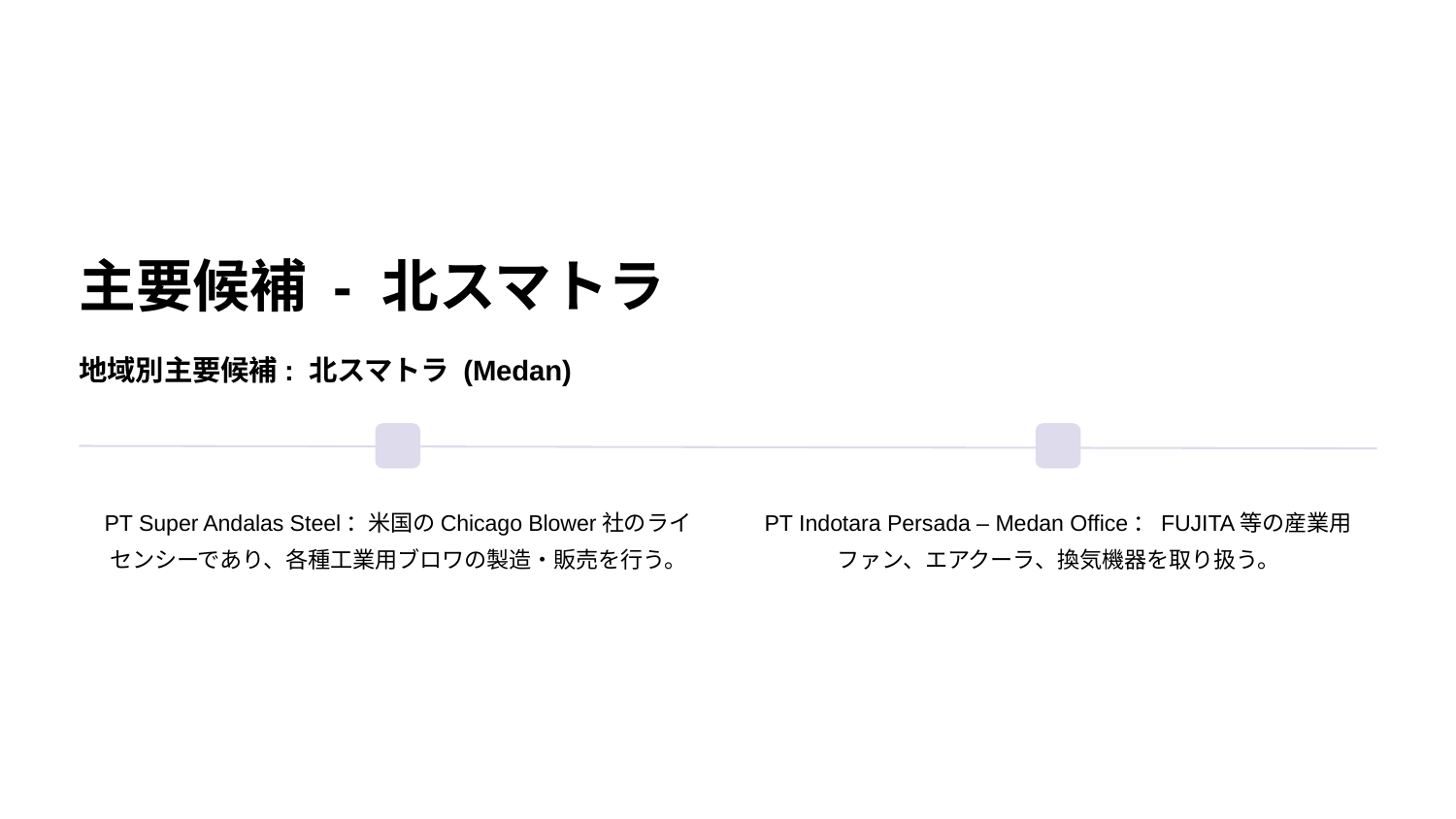

主要候補 - 北スマトラ
地域別主要候補: 北スマトラ (Medan)

PT Super Andalas Steel：米国のChicago Blower社のライセンシーであり、各種工業用ブロワの製造・販売を行う。
PT Indotara Persada – Medan Office：FUJITA等の産業用ファン、エアクーラ、換気機器を取り扱う。